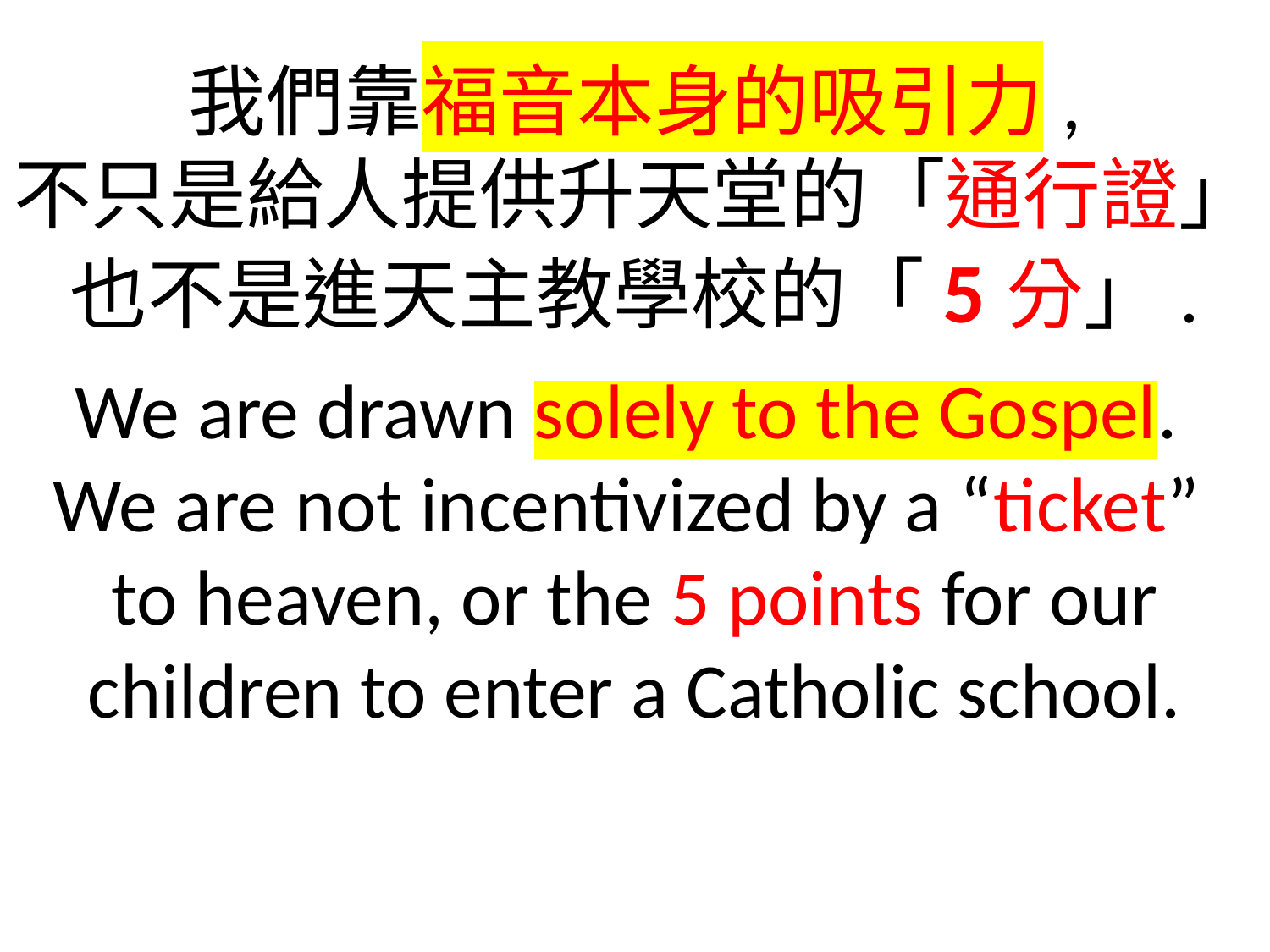

我們靠福音本身的吸引力,
不只是給人提供升天堂的「通行證」也不是進天主教學校的「5分」.
We are drawn solely to the Gospel.
We are not incentivized by a “ticket”
to heaven, or the 5 points for our children to enter a Catholic school.